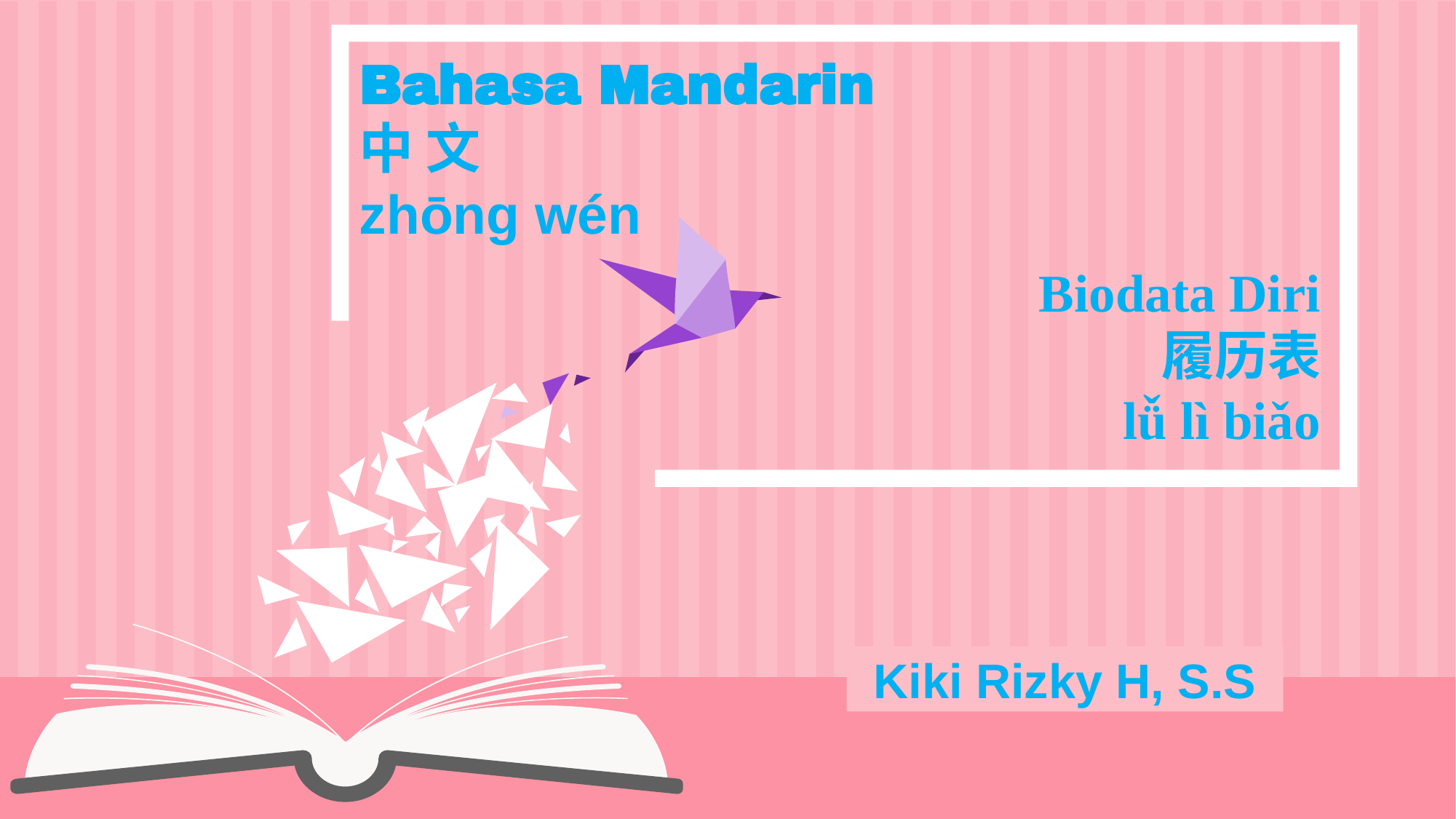

Bahasa Mandarin
中 文
zhōng wén

Biodata Diri
履历表
lǚ lì biǎo

Kiki Rizky H, S.S